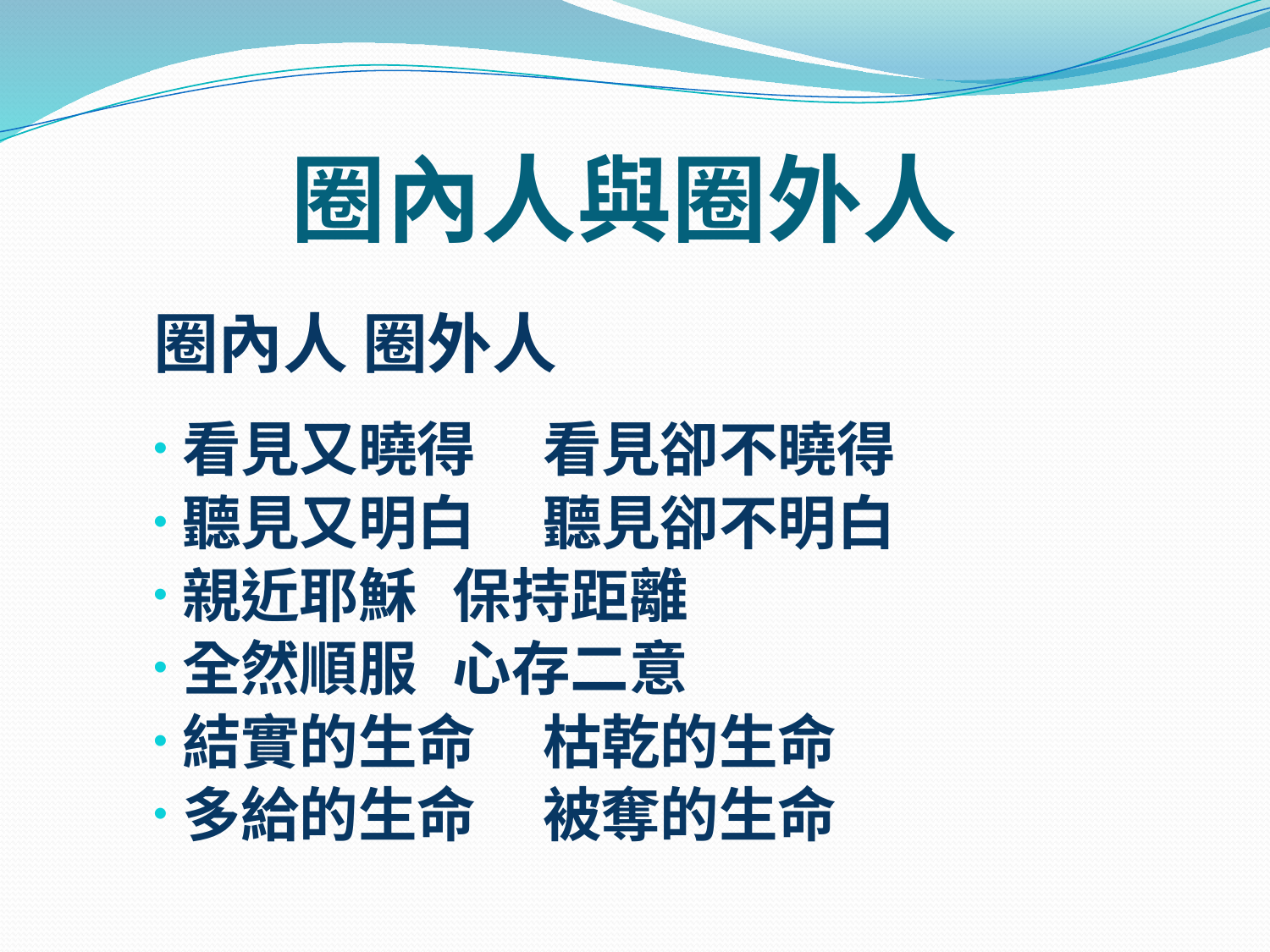

# 圈內人與圈外人
圈內人			圈外人

看見又曉得		看見卻不曉得
聽見又明白		聽見卻不明白
親近耶穌		保持距離
全然順服		心存二意
結實的生命		枯乾的生命
多給的生命		被奪的生命